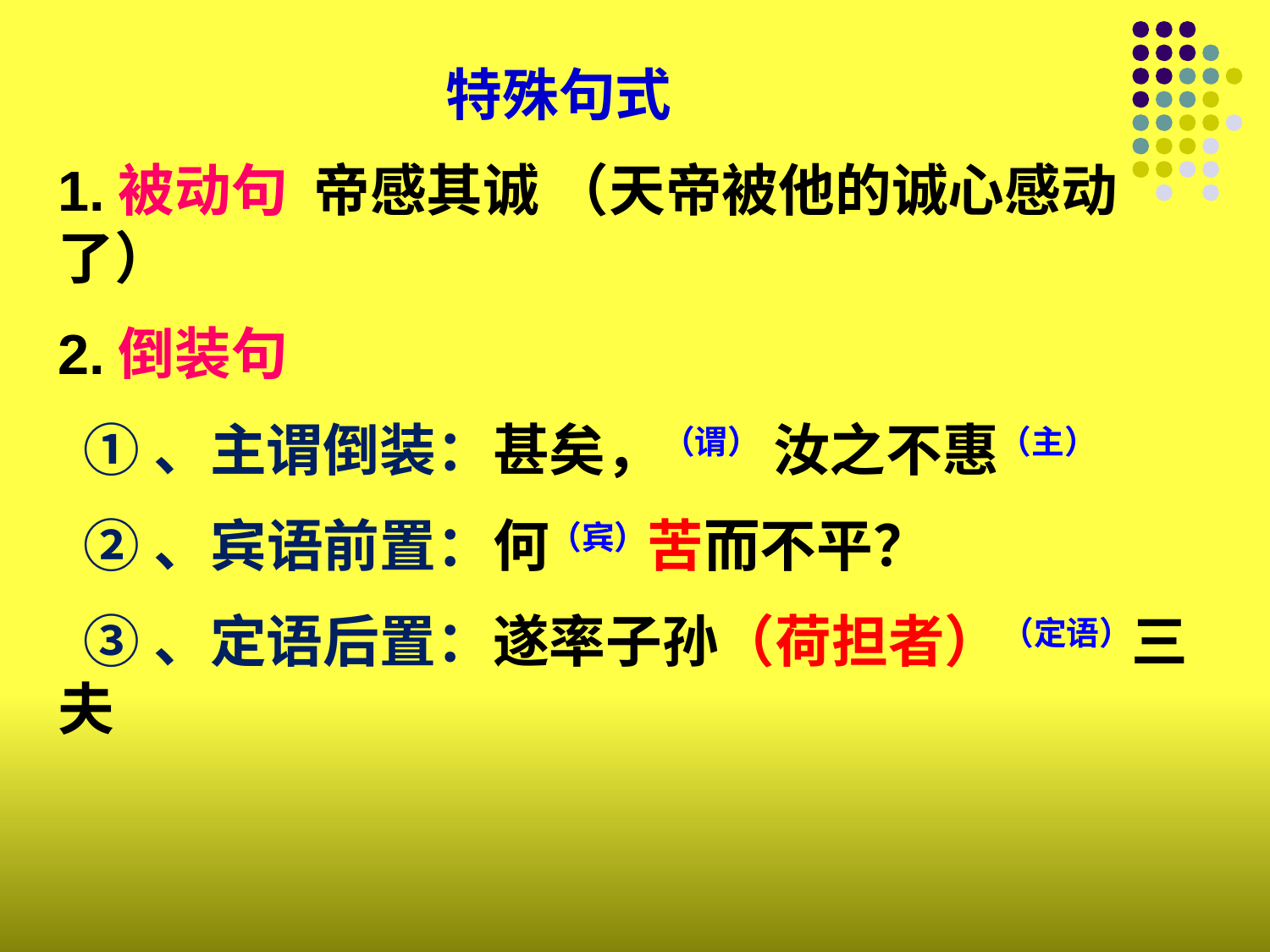

特殊句式
1.被动句  帝感其诚 （天帝被他的诚心感动了）
2.倒装句
  ①、主谓倒装：甚矣，（谓） 汝之不惠（主）
  ②、宾语前置：何（宾）苦而不平？
  ③、定语后置：遂率子孙（荷担者）（定语）三夫